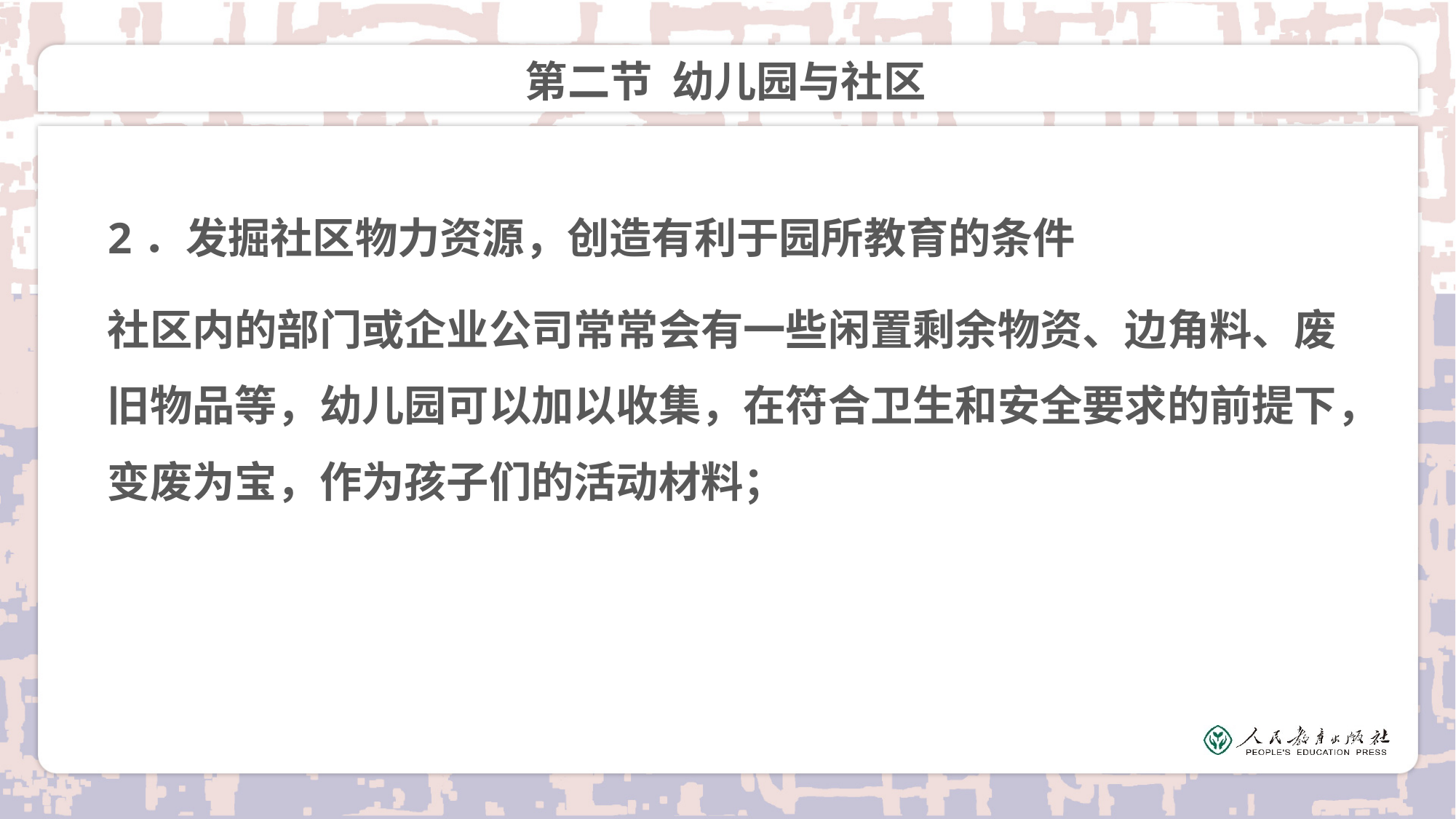

# 第二节  幼儿园与社区
2．发掘社区物力资源，创造有利于园所教育的条件
社区内的部门或企业公司常常会有一些闲置剩余物资、边角料、废旧物品等，幼儿园可以加以收集，在符合卫生和安全要求的前提下，变废为宝，作为孩子们的活动材料；